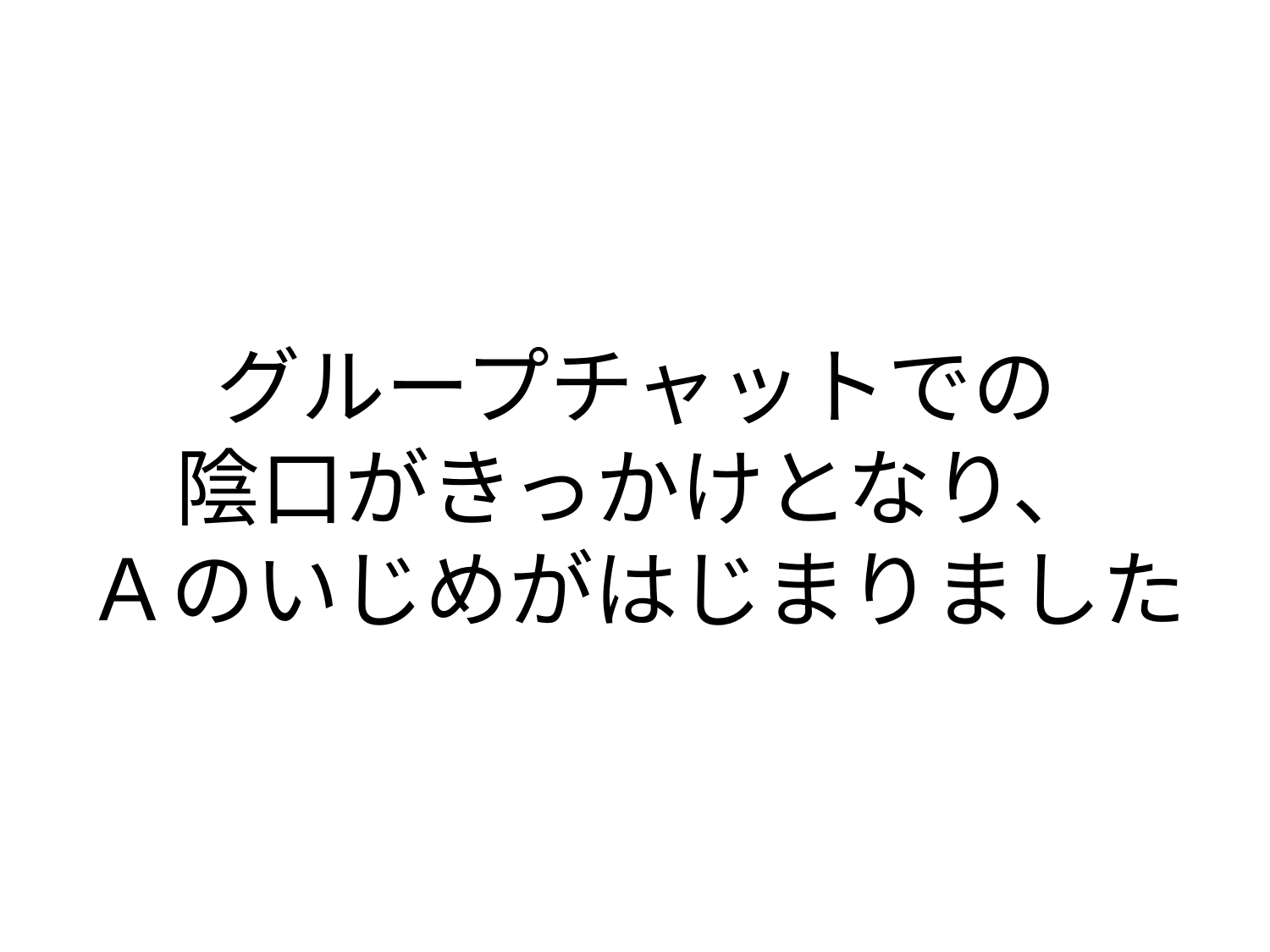

# グループチャットでの 陰口がきっかけとなり、 Ａのいじめがはじまりました